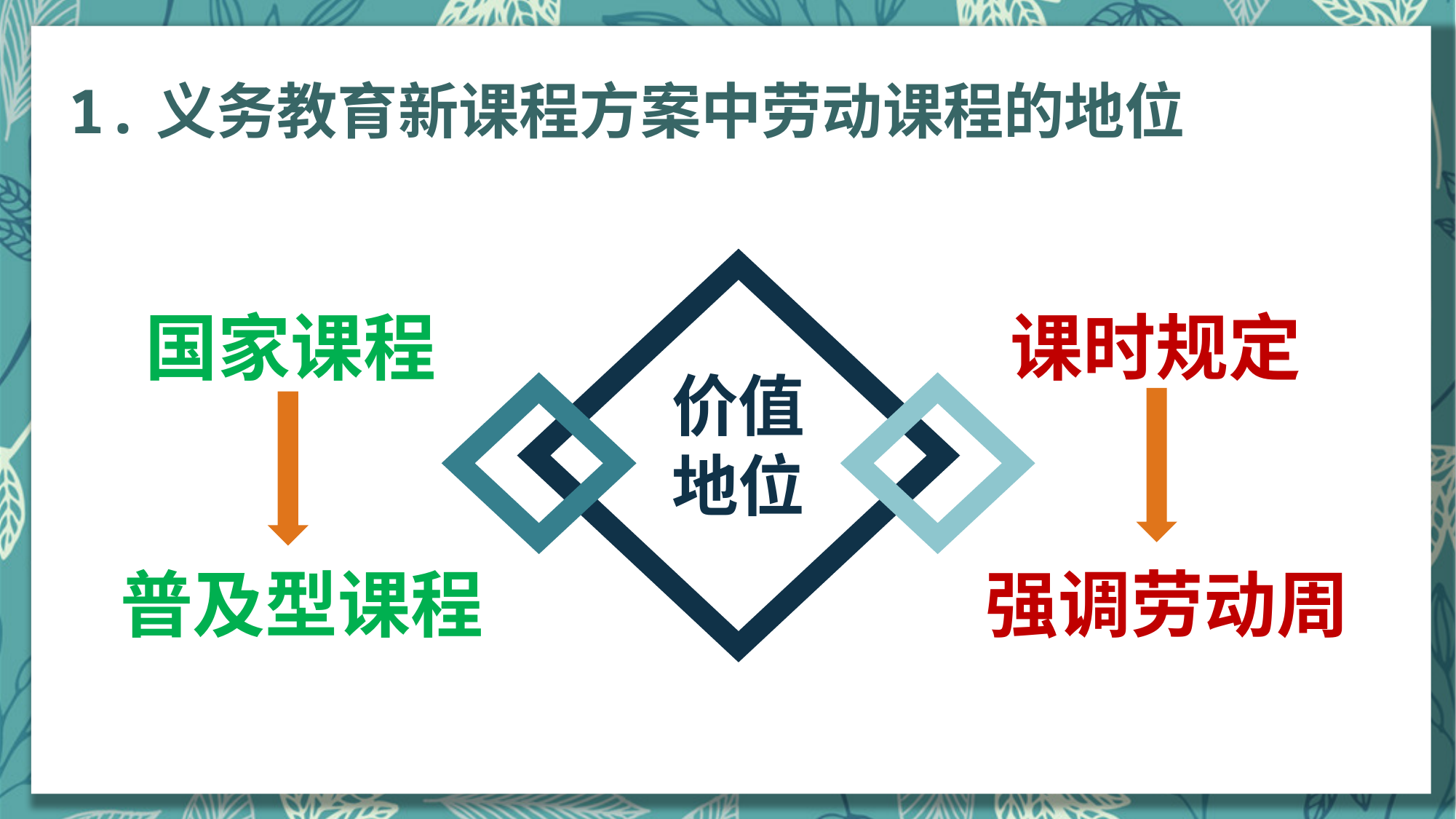

1.义务教育新课程方案中劳动课程的地位

课时规定
国家课程
价值
地位

强调劳动周
普及型课程